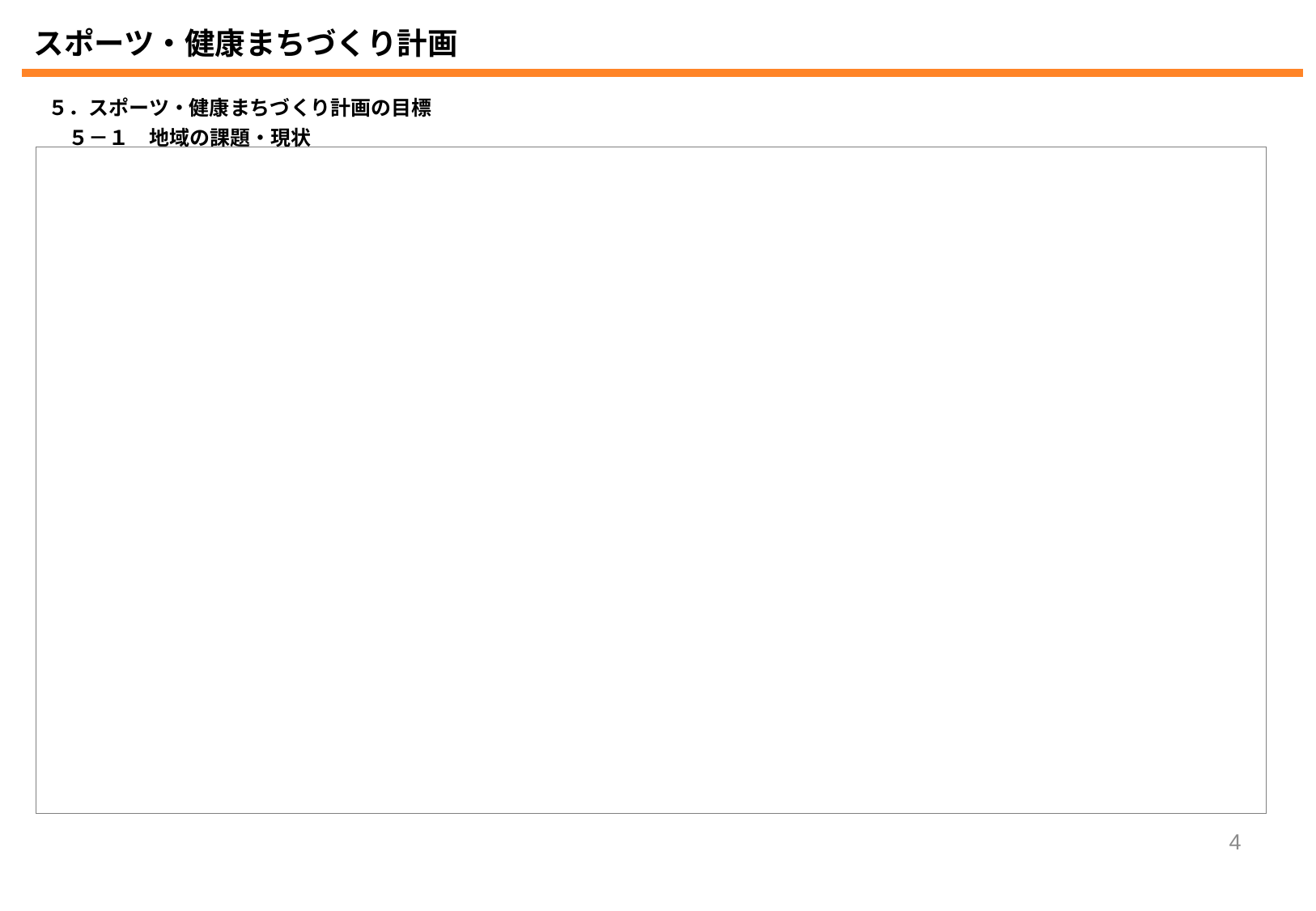

スポーツ・健康まちづくり計画
| ５．スポーツ・健康まちづくり計画の目標 　５－１　地域の課題・現状 |
| --- |
|  |
4